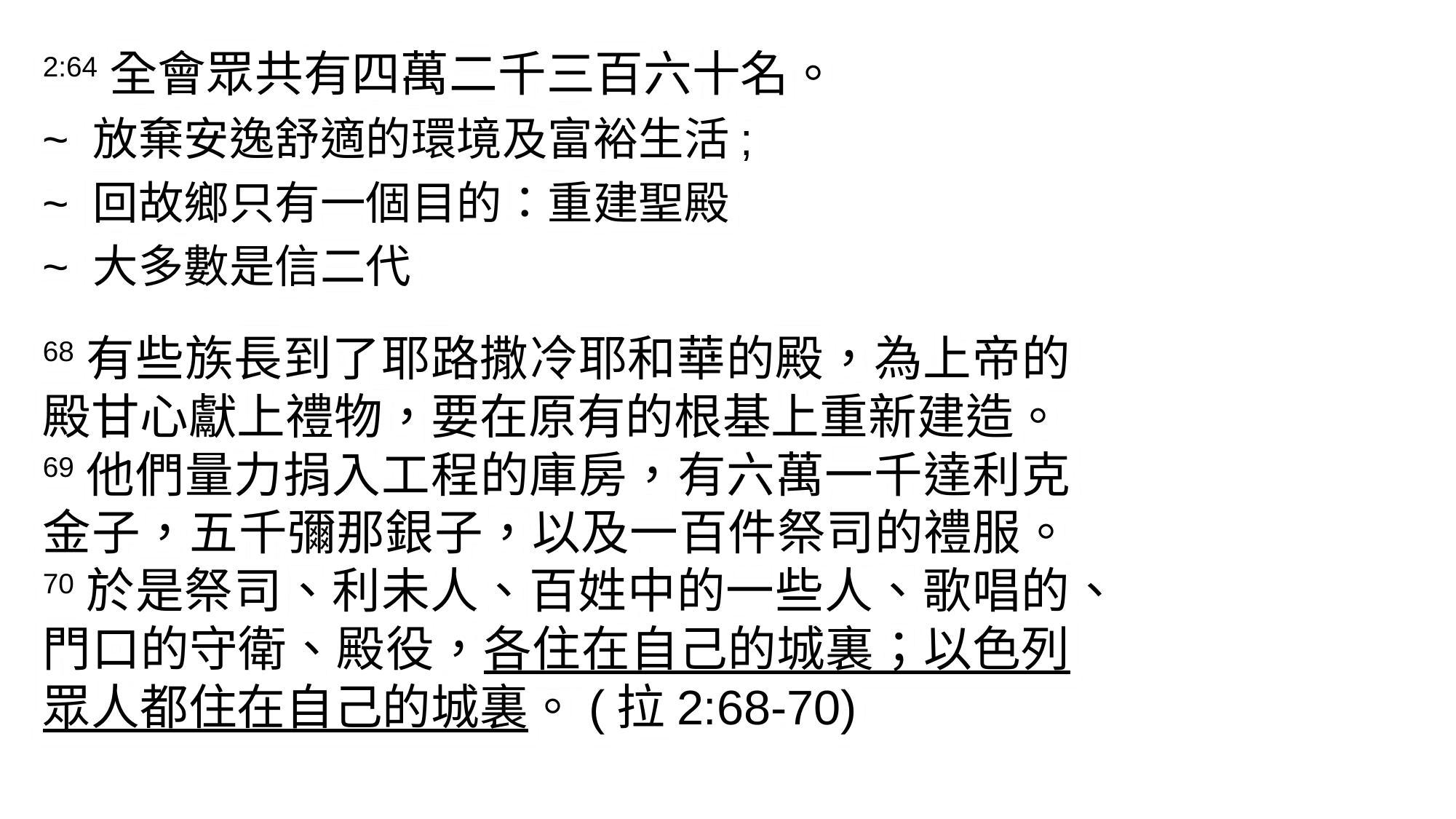

2:64全會眾共有四萬二千三百六十名。
~ 放棄安逸舒適的環境及富裕生活;
~ 回故鄉只有一個目的：重建聖殿
~ 大多數是信二代

68有些族長到了耶路撒冷耶和華的殿，為上帝的殿甘心獻上禮物，要在原有的根基上重新建造。69他們量力捐入工程的庫房，有六萬一千達利克金子，五千彌那銀子，以及一百件祭司的禮服。 70於是祭司、利未人、百姓中的一些人、歌唱的、門口的守衛、殿役，各住在自己的城裏；以色列眾人都住在自己的城裏。(拉2:68-70)